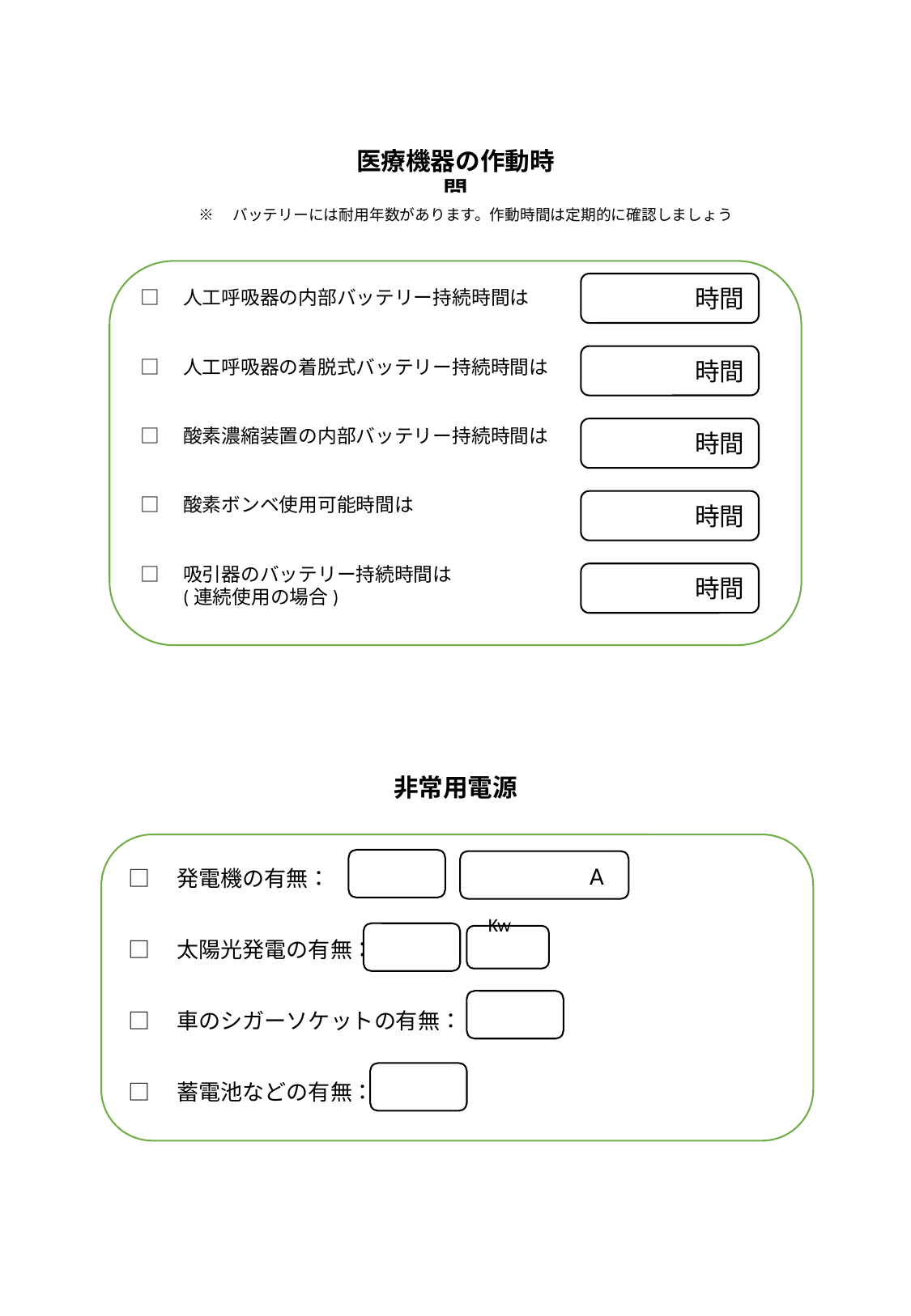

医療機器の作動時間
※　バッテリーには耐用年数があります。作動時間は定期的に確認しましょう
□　人工呼吸器の内部バッテリー持続時間は

□　人工呼吸器の着脱式バッテリー持続時間は

□　酸素濃縮装置の内部バッテリー持続時間は

□　酸素ボンベ使用可能時間は

□　吸引器のバッテリー持続時間は
　　(連続使用の場合)
　　　時間
　　　時間
　　　時間
時間
時間
非常用電源
□　発電機の有無：

□　太陽光発電の有無：

□　車のシガーソケットの有無：

□　蓄電池などの有無：

　　　　A

Kw